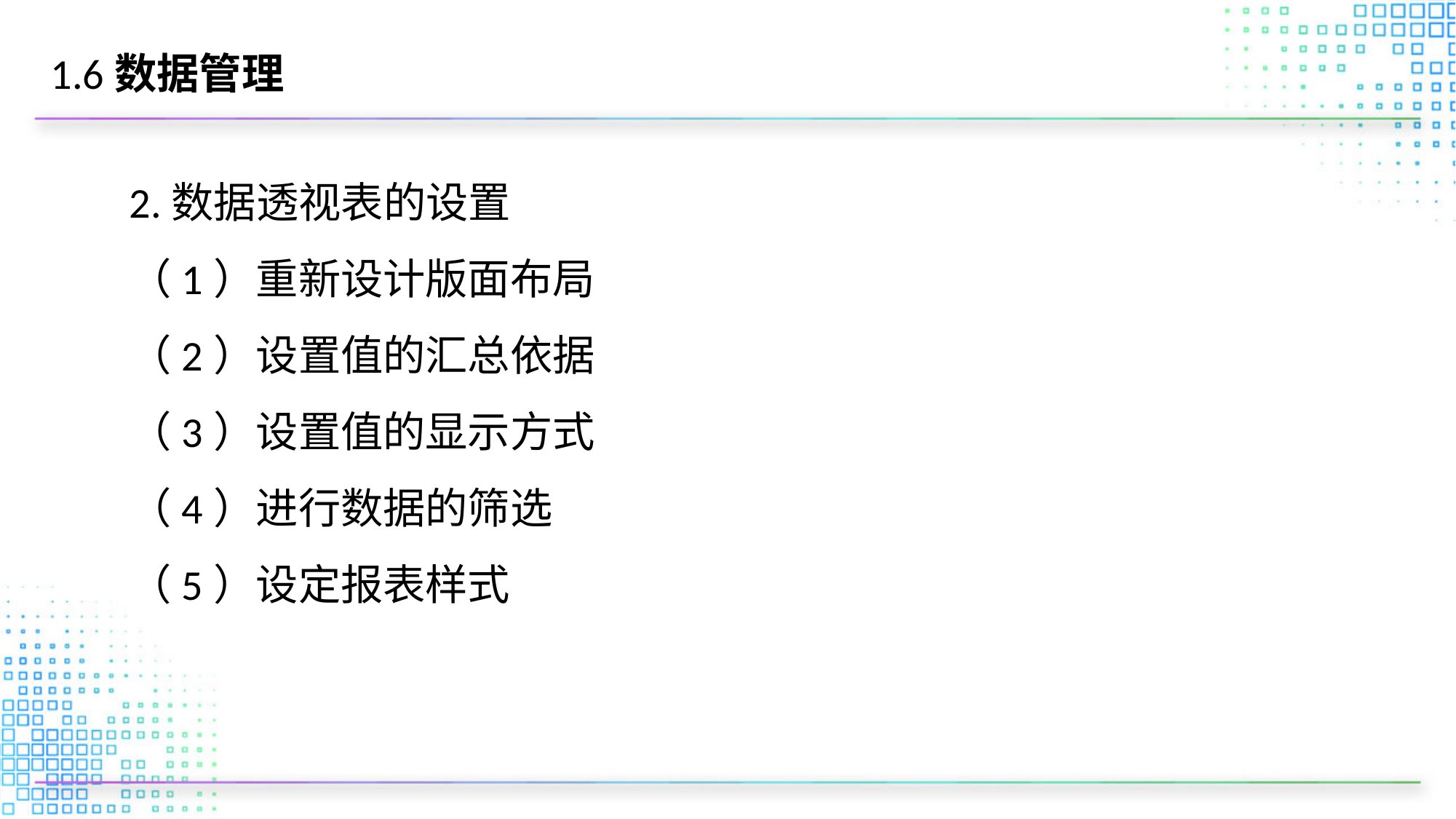

# 1.6数据管理
2.数据透视表的设置
（1）重新设计版面布局
（2）设置值的汇总依据
（3）设置值的显示方式
（4）进行数据的筛选
（5）设定报表样式